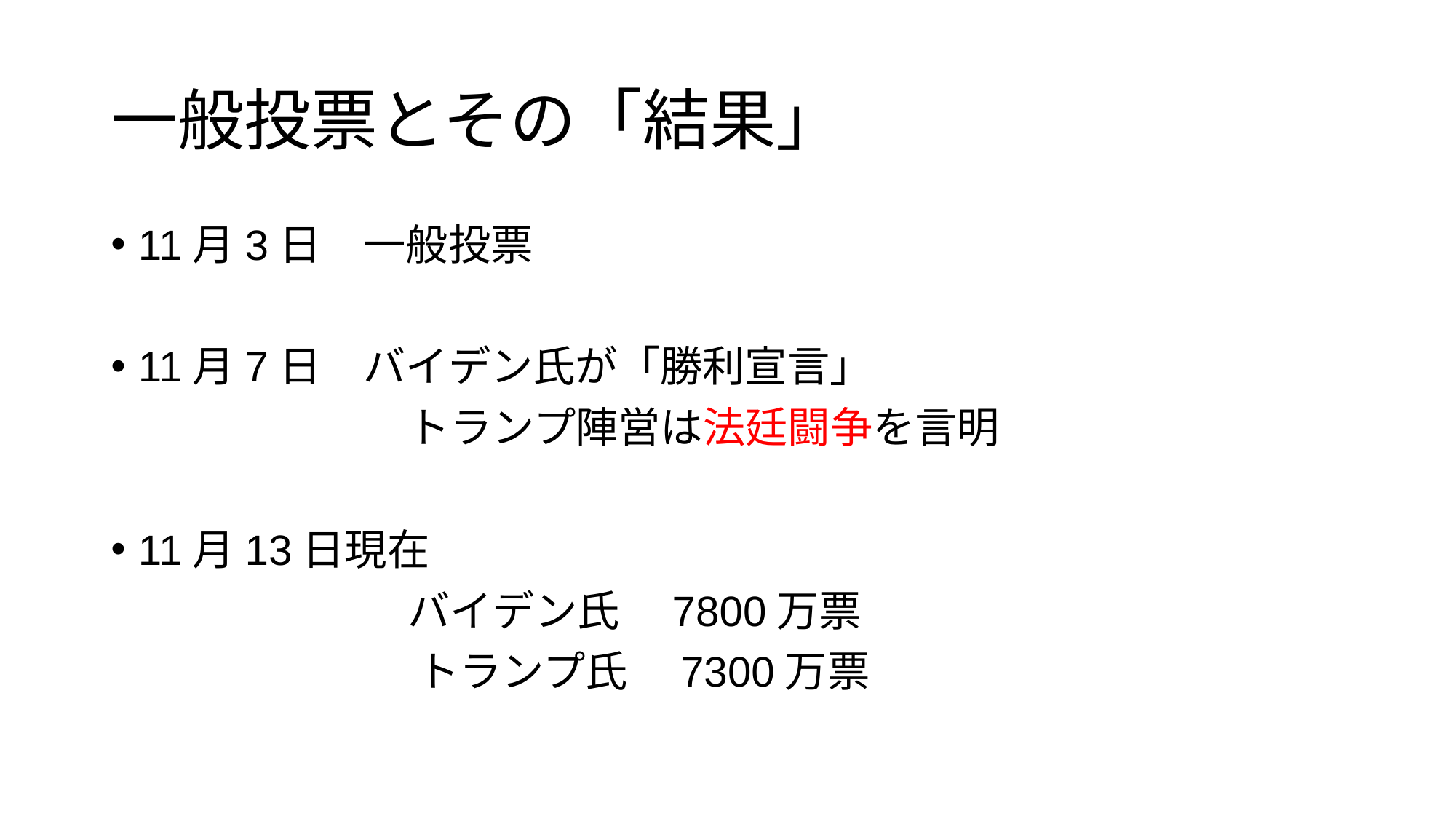

# 一般投票とその「結果」
11月3日　一般投票

11月7日　バイデン氏が「勝利宣言」
　　　　　　　トランプ陣営は法廷闘争を言明

11月13日現在
　　　　　　　バイデン氏　7800万票
　　　　　　　 トランプ氏　7300万票